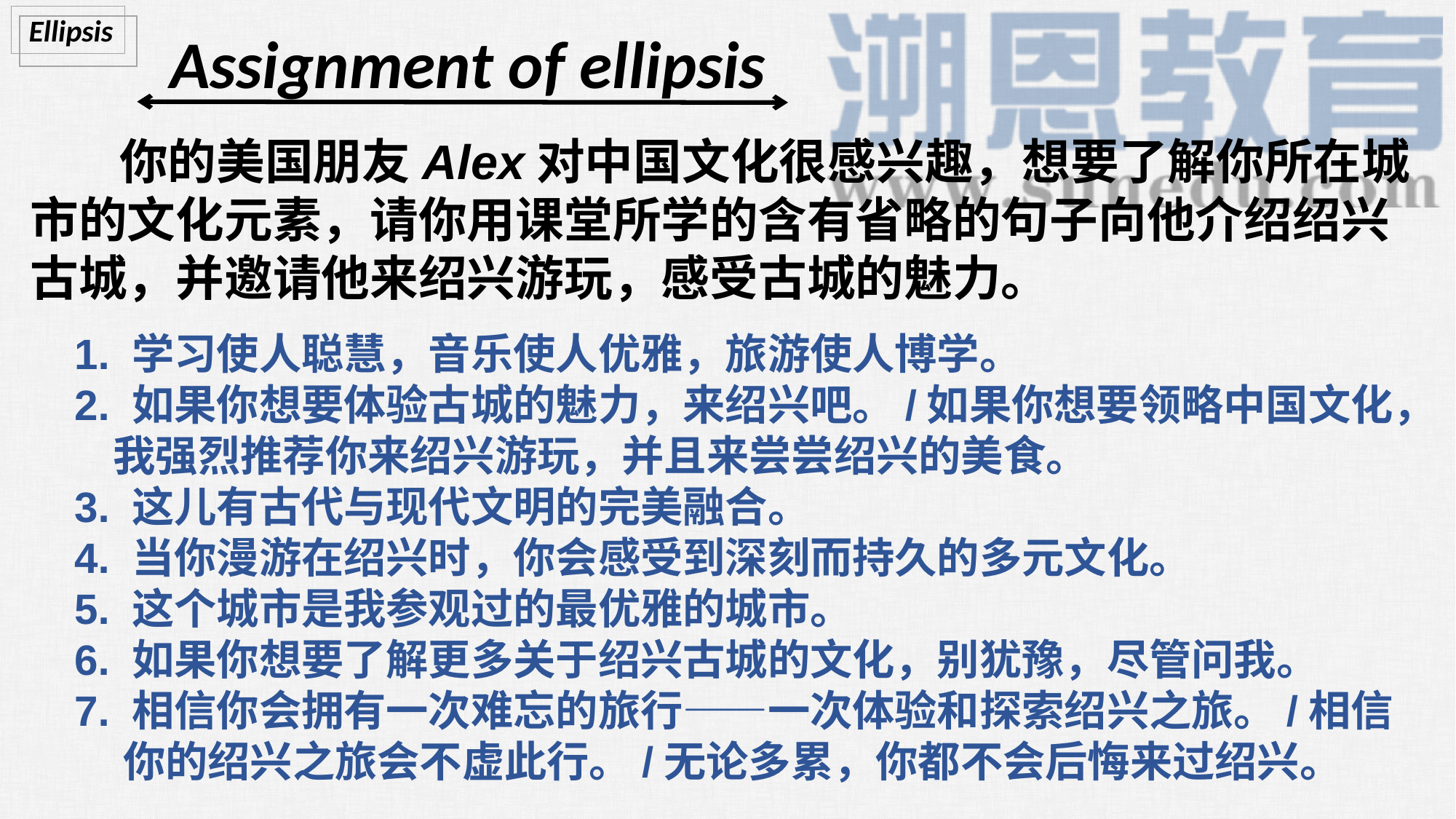

Ellipsis

Assignment of ellipsis
       你的美国朋友Alex对中国文化很感兴趣，想要了解你所在城市的文化元素，请你用课堂所学的含有省略的句子向他介绍绍兴古城，并邀请他来绍兴游玩，感受古城的魅力。

1. 学习使人聪慧，音乐使人优雅，旅游使人博学。
2. 如果你想要体验古城的魅力，来绍兴吧。/如果你想要领略中国文化，
   我强烈推荐你来绍兴游玩，并且来尝尝绍兴的美食。
3. 这儿有古代与现代文明的完美融合。
4. 当你漫游在绍兴时，你会感受到深刻而持久的多元文化。
5. 这个城市是我参观过的最优雅的城市。
6. 如果你想要了解更多关于绍兴古城的文化，别犹豫，尽管问我。
7. 相信你会拥有一次难忘的旅行——一次体验和探索绍兴之旅。/相信
    你的绍兴之旅会不虚此行。/无论多累，你都不会后悔来过绍兴。